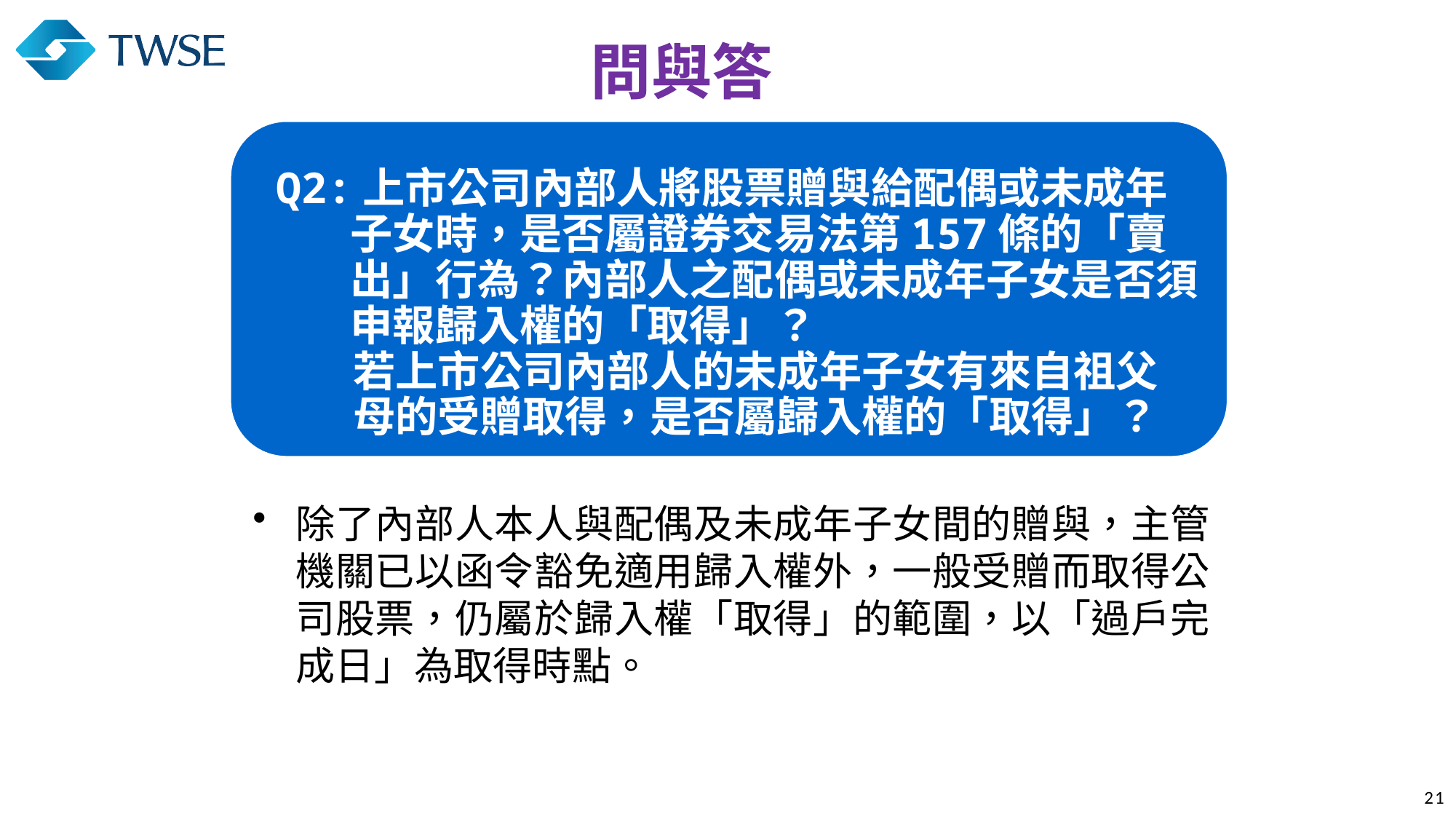

問與答
#
Q2:上市公司內部人將股票贈與給配偶或未成年子女時，是否屬證券交易法第157條的「賣出」行為？內部人之配偶或未成年子女是否須申報歸入權的「取得」？
若上市公司內部人的未成年子女有來自祖父母的受贈取得，是否屬歸入權的「取得」？

除了內部人本人與配偶及未成年子女間的贈與，主管機關已以函令豁免適用歸入權外，一般受贈而取得公司股票，仍屬於歸入權「取得」的範圍，以「過戶完成日」為取得時點。
21